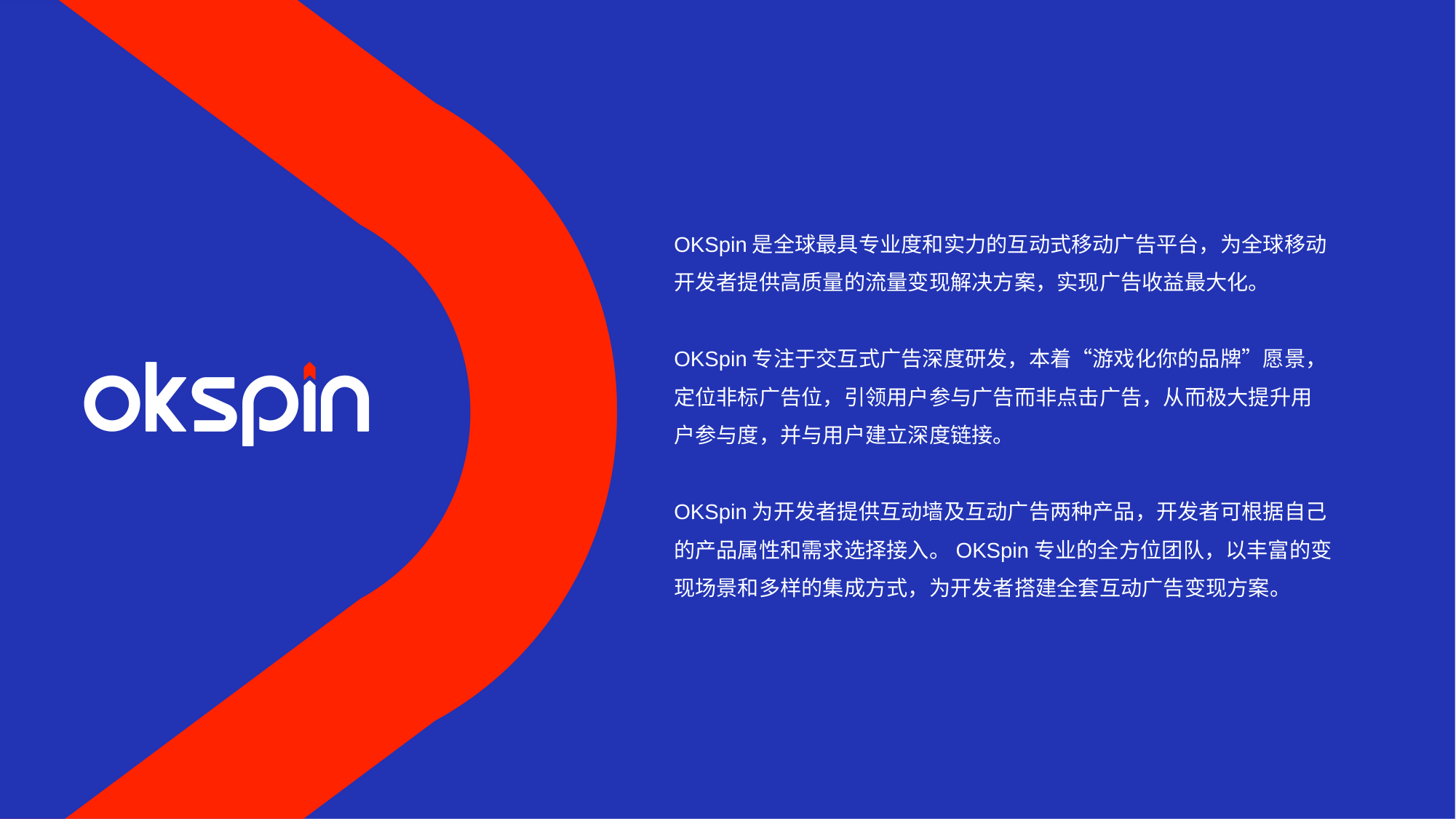

OKSpin是全球最具专业度和实力的互动式移动广告平台，为全球移动开发者提供高质量的流量变现解决方案，实现广告收益最大化。

OKSpin专注于交互式广告深度研发，本着“游戏化你的品牌”愿景，定位非标广告位，引领用户参与广告而非点击广告，从而极大提升用户参与度，并与用户建立深度链接。

OKSpin为开发者提供互动墙及互动广告两种产品，开发者可根据自己的产品属性和需求选择接入。OKSpin专业的全方位团队，以丰富的变现场景和多样的集成方式，为开发者搭建全套互动广告变现方案。